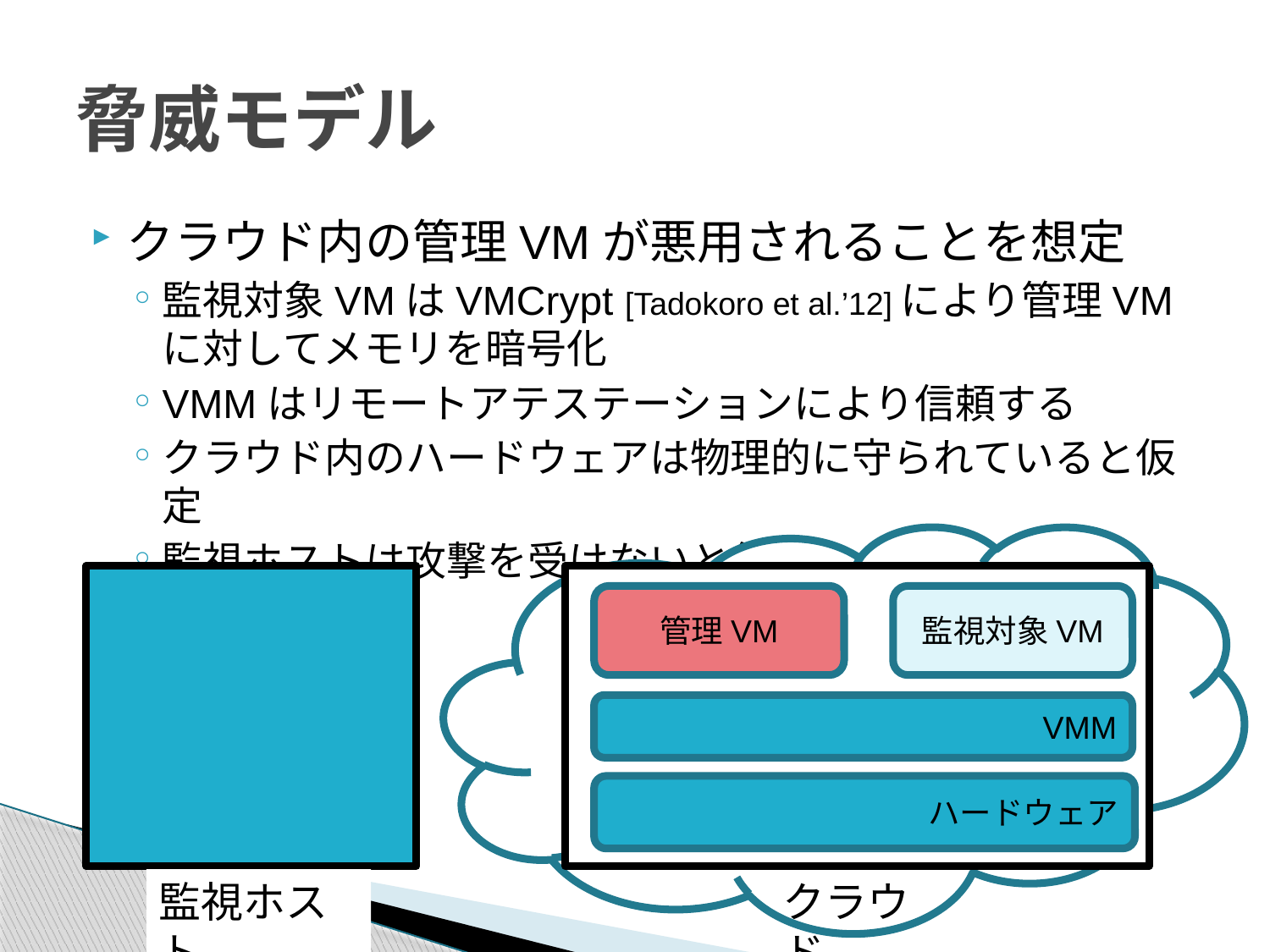

# 脅威モデル
クラウド内の管理VMが悪用されることを想定
監視対象VMはVMCrypt [Tadokoro et al.’12]により管理VMに対してメモリを暗号化
VMMはリモートアテステーションにより信頼する
クラウド内のハードウェアは物理的に守られていると仮定
監視ホストは攻撃を受けないと仮定

管理VM
監視対象VM
VMM
ハードウェア
監視ホスト
クラウド